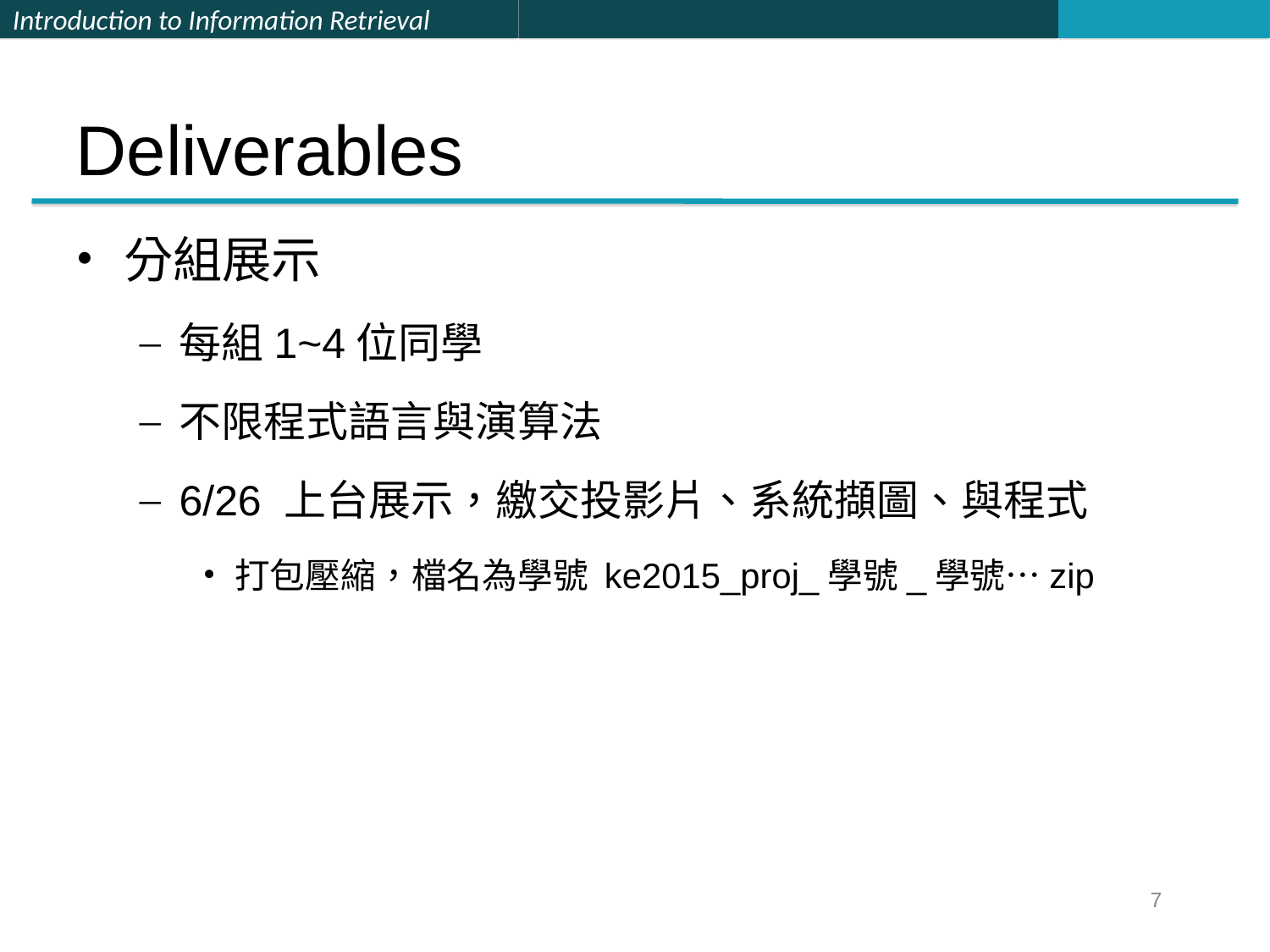

# Deliverables
分組展示
每組1~4位同學
不限程式語言與演算法
6/26 上台展示，繳交投影片、系統擷圖、與程式
打包壓縮，檔名為學號 ke2015_proj_學號_學號…zip

7